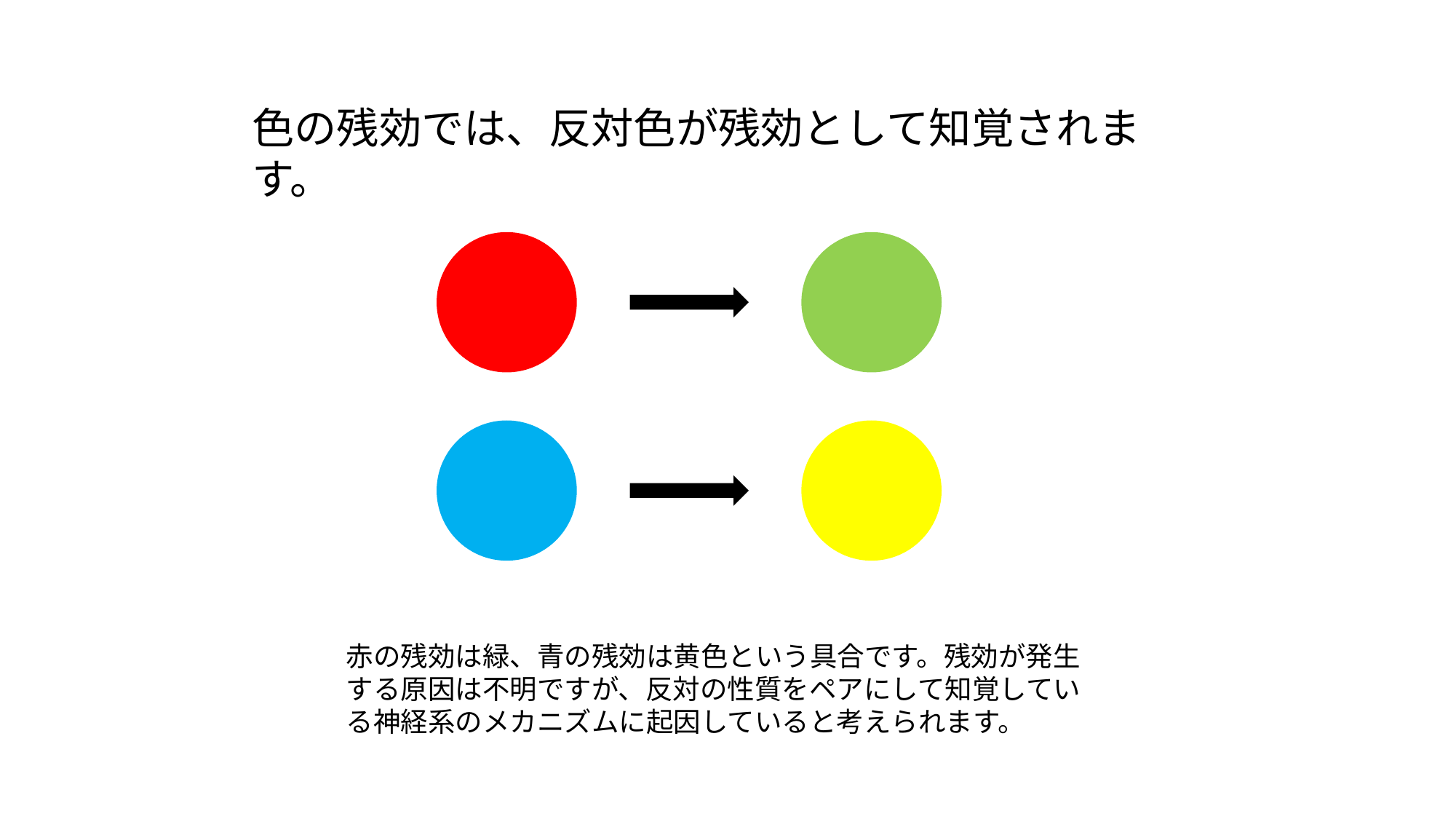

色の残効では、反対色が残効として知覚されます。

赤の残効は緑、青の残効は黄色という具合です。残効が発生する原因は不明ですが、反対の性質をペアにして知覚している神経系のメカニズムに起因していると考えられます。